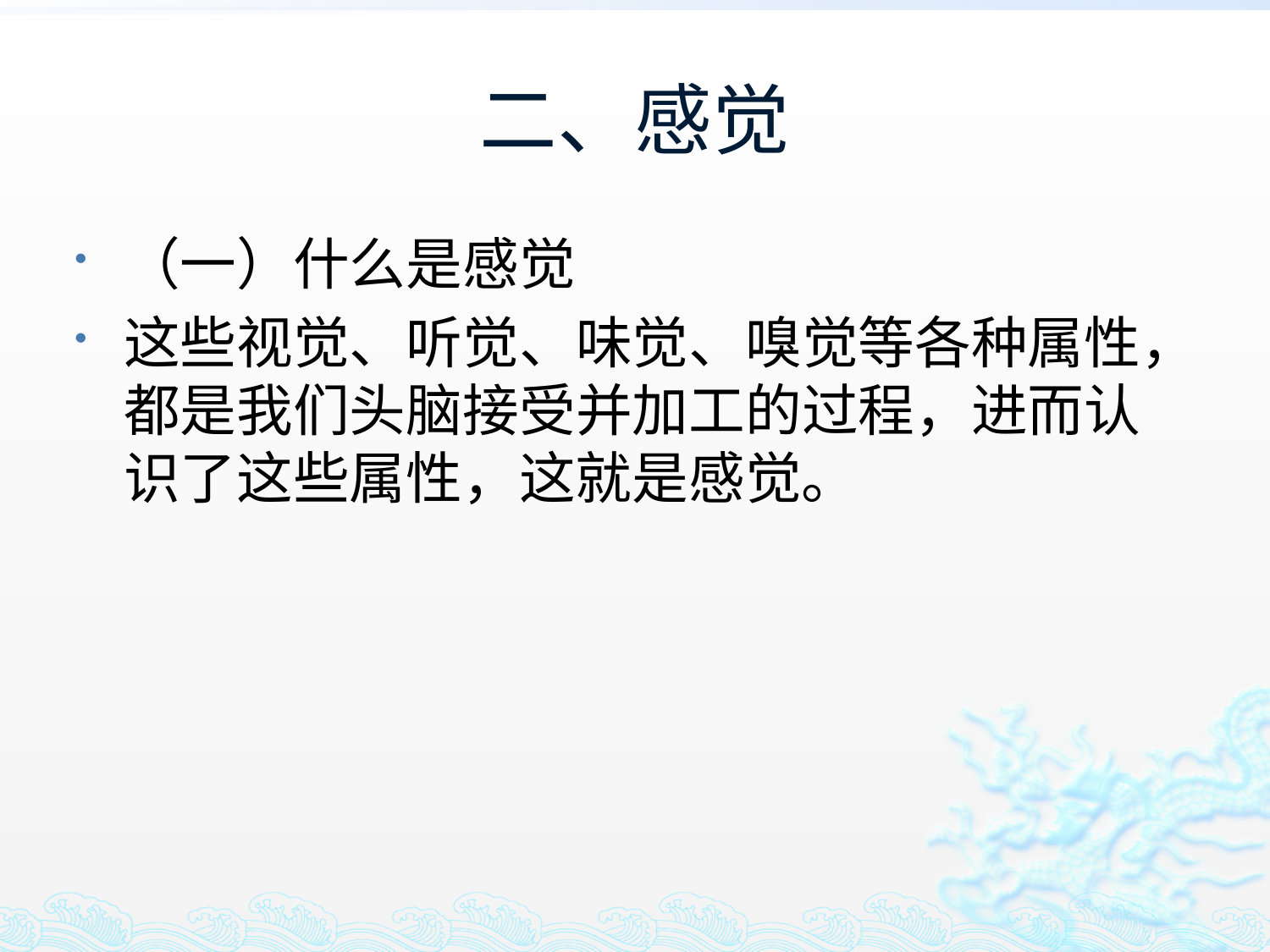

# 二、感觉
（一）什么是感觉
这些视觉、听觉、味觉、嗅觉等各种属性，都是我们头脑接受并加工的过程，进而认识了这些属性，这就是感觉。